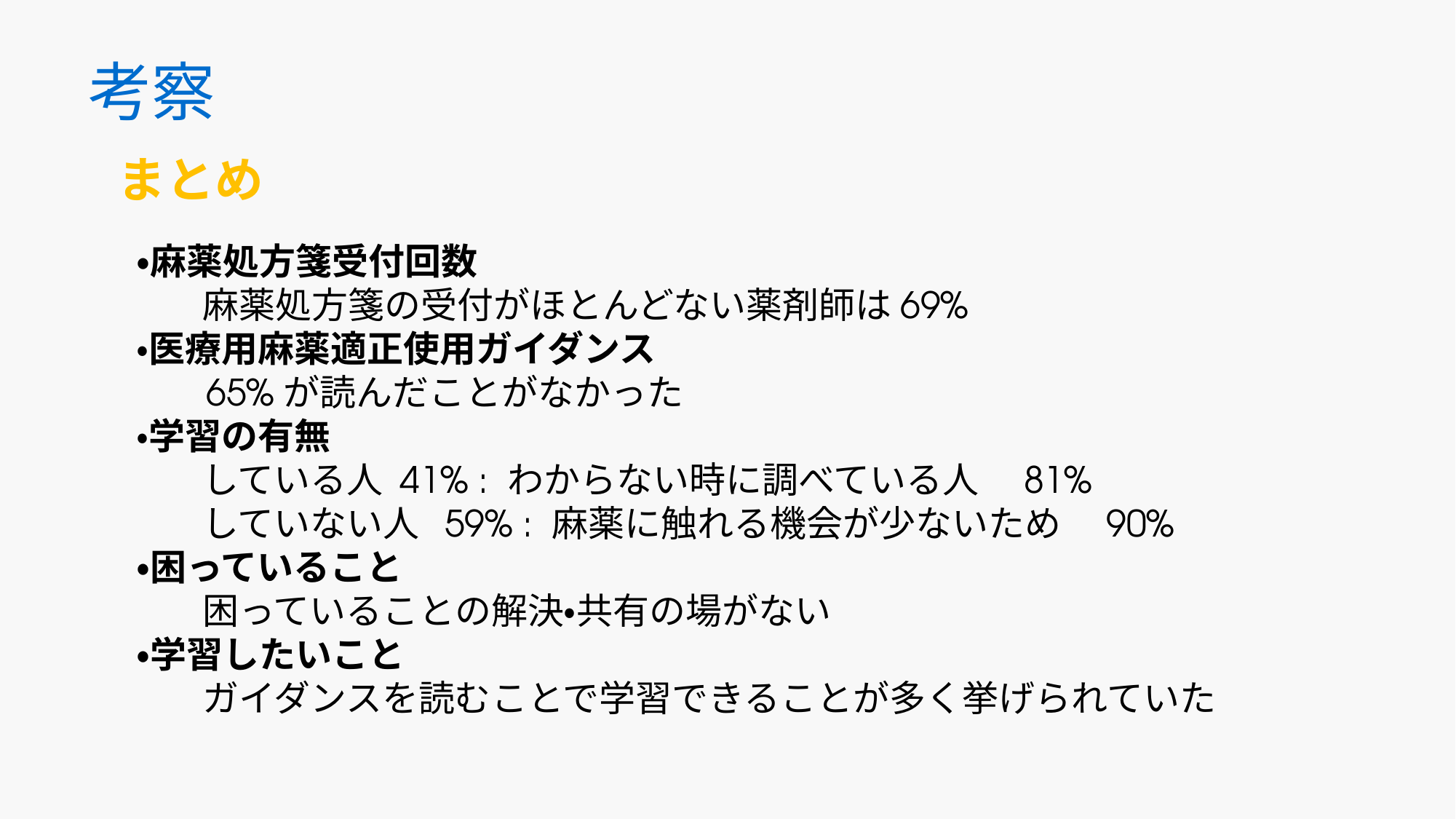

# 考察
まとめ
・麻薬処方箋受付回数
       麻薬処方箋の受付がほとんどない薬剤師は69%
・医療用麻薬適正使用ガイダンス
       65%が読んだことがなかった
・学習の有無
       している人 41% : わからない時に調べている人　81%
       していない人  59% : 麻薬に触れる機会が少ないため　90%
・困っていること
       困っていることの解決・共有の場がない
・学習したいこと
       ガイダンスを読むことで学習できることが多く挙げられていた